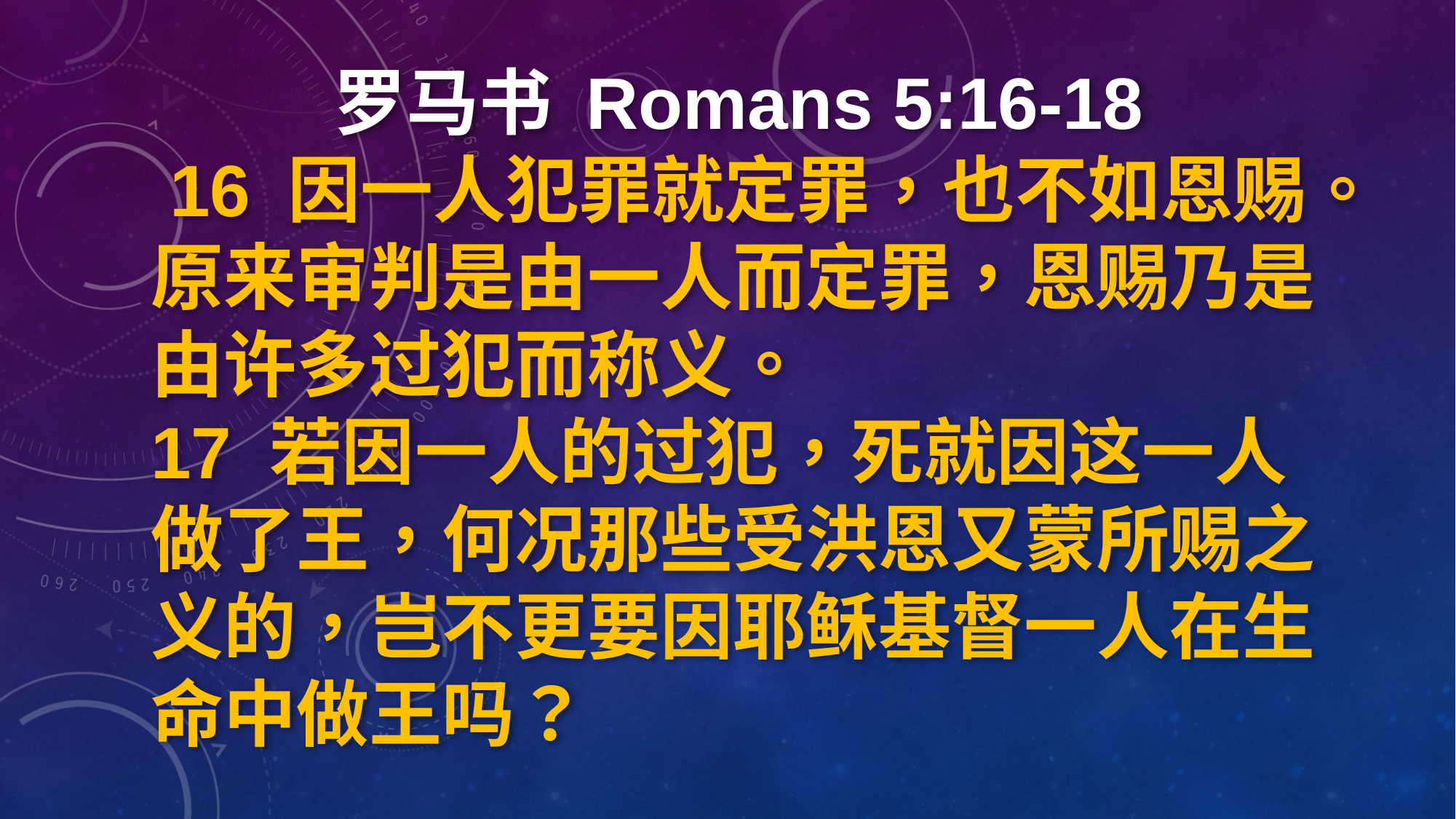

罗马书 Romans 5:16-18
 16 因一人犯罪就定罪，也不如恩赐。原来审判是由一人而定罪，恩赐乃是由许多过犯而称义。
17 若因一人的过犯，死就因这一人做了王，何况那些受洪恩又蒙所赐之义的，岂不更要因耶稣基督一人在生命中做王吗？